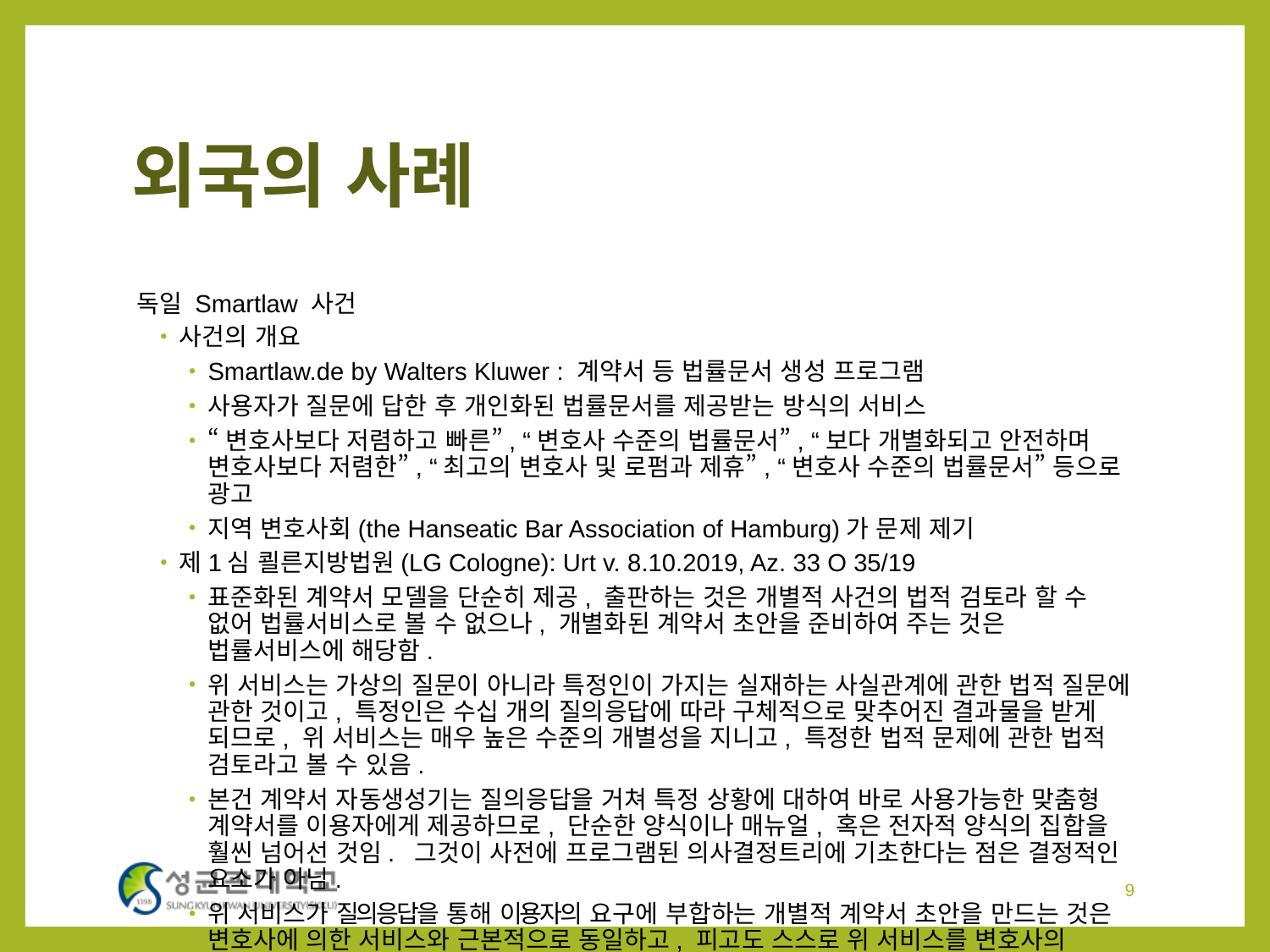

# 외국의 사례
독일 Smartlaw 사건
사건의 개요
Smartlaw.de by Walters Kluwer : 계약서 등 법률문서 생성 프로그램
사용자가 질문에 답한 후 개인화된 법률문서를 제공받는 방식의 서비스
“변호사보다 저렴하고 빠른”, “변호사 수준의 법률문서”, “보다 개별화되고 안전하며 변호사보다 저렴한”, “최고의 변호사 및 로펌과 제휴”, “변호사 수준의 법률문서” 등으로 광고
지역 변호사회(the Hanseatic Bar Association of Hamburg)가 문제 제기
제1심 쾰른지방법원(LG Cologne): Urt v. 8.10.2019, Az. 33 O 35/19
표준화된 계약서 모델을 단순히 제공, 출판하는 것은 개별적 사건의 법적 검토라 할 수 없어 법률서비스로 볼 수 없으나, 개별화된 계약서 초안을 준비하여 주는 것은 법률서비스에 해당함.
위 서비스는 가상의 질문이 아니라 특정인이 가지는 실재하는 사실관계에 관한 법적 질문에 관한 것이고, 특정인은 수십 개의 질의응답에 따라 구체적으로 맞추어진 결과물을 받게 되므로, 위 서비스는 매우 높은 수준의 개별성을 지니고, 특정한 법적 문제에 관한 법적 검토라고 볼 수 있음.
본건 계약서 자동생성기는 질의응답을 거쳐 특정 상황에 대하여 바로 사용가능한 맞춤형 계약서를 이용자에게 제공하므로, 단순한 양식이나 매뉴얼, 혹은 전자적 양식의 집합을 훨씬 넘어선 것임.  그것이 사전에 프로그램된 의사결정트리에 기초한다는 점은 결정적인 요소가 아님.
위 서비스가 질의응답을 통해 이용자의 요구에 부합하는 개별적 계약서 초안을 만드는 것은 변호사에 의한 서비스와 근본적으로 동일하고, 피고도 스스로 위 서비스를 변호사의 대체물로 표현함.
9